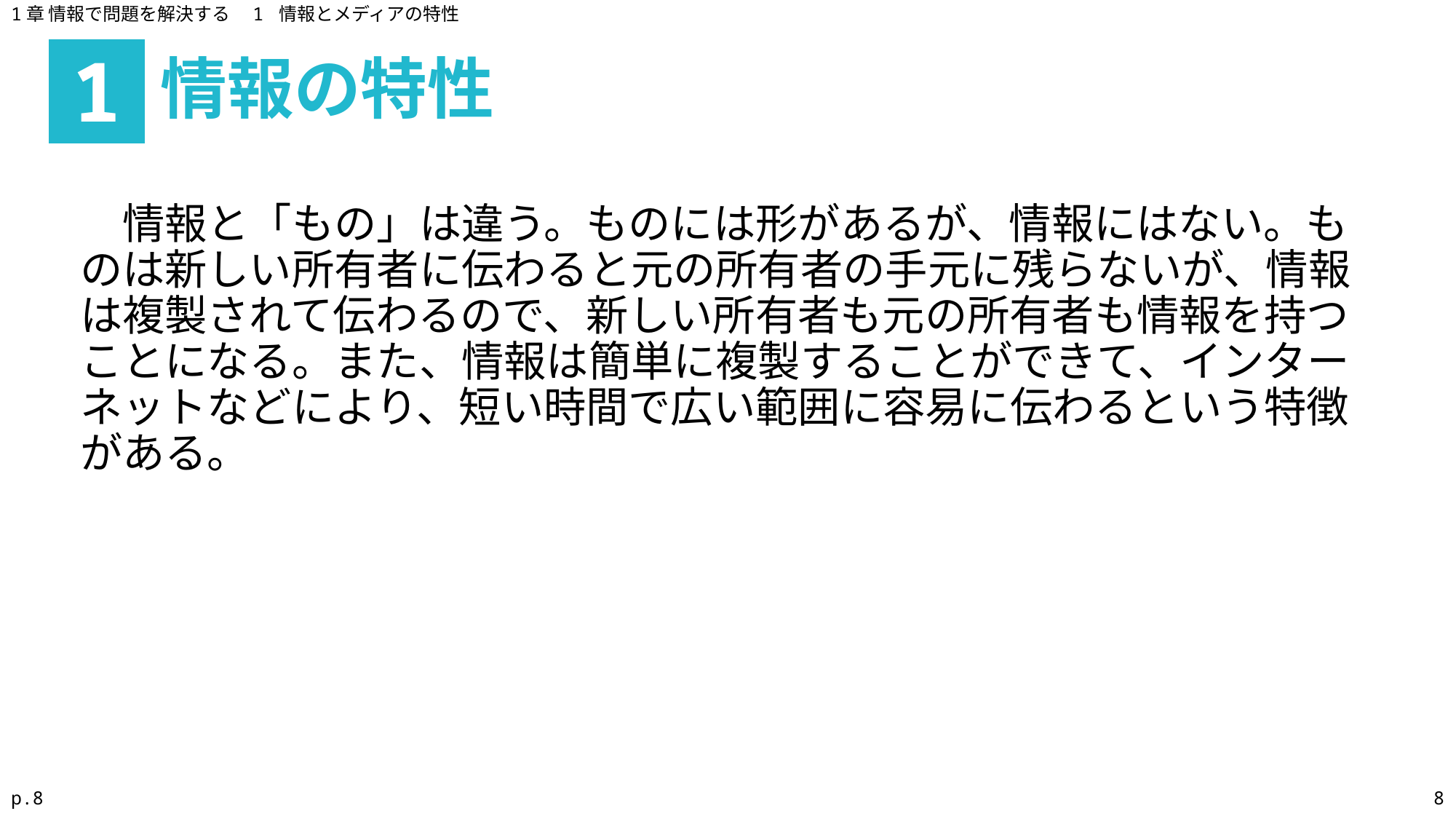

1章 情報で問題を解決する　1 情報とメディアの特性
情報の特性
1
　情報と「もの」は違う。ものには形があるが、情報にはない。ものは新しい所有者に伝わると元の所有者の手元に残らないが、情報は複製されて伝わるので、新しい所有者も元の所有者も情報を持つことになる。また、情報は簡単に複製することができて、インターネットなどにより、短い時間で広い範囲に容易に伝わるという特徴がある。
p.8
8